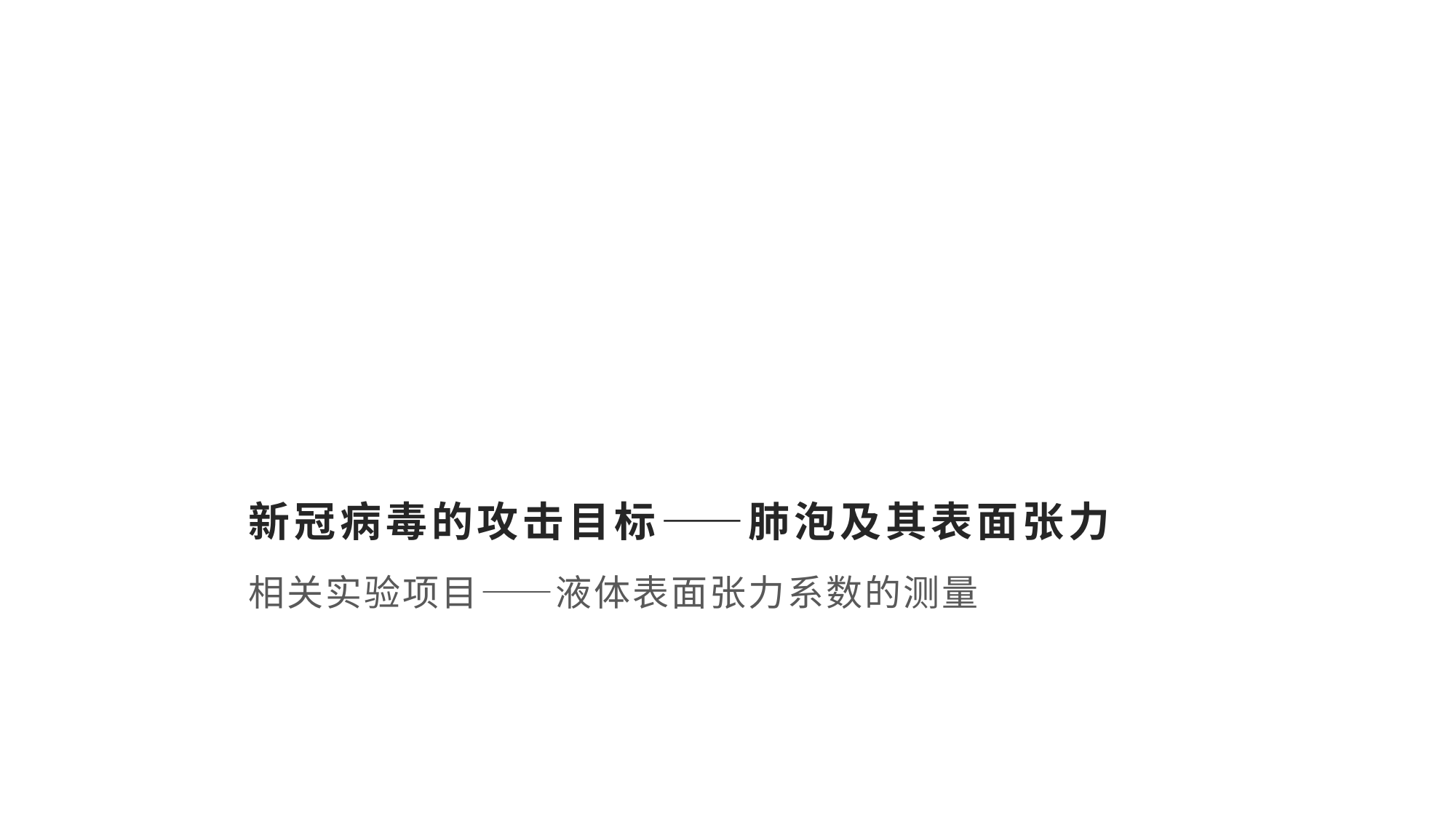

# 新冠病毒的攻击目标——肺泡及其表面张力
相关实验项目——液体表面张力系数的测量
10